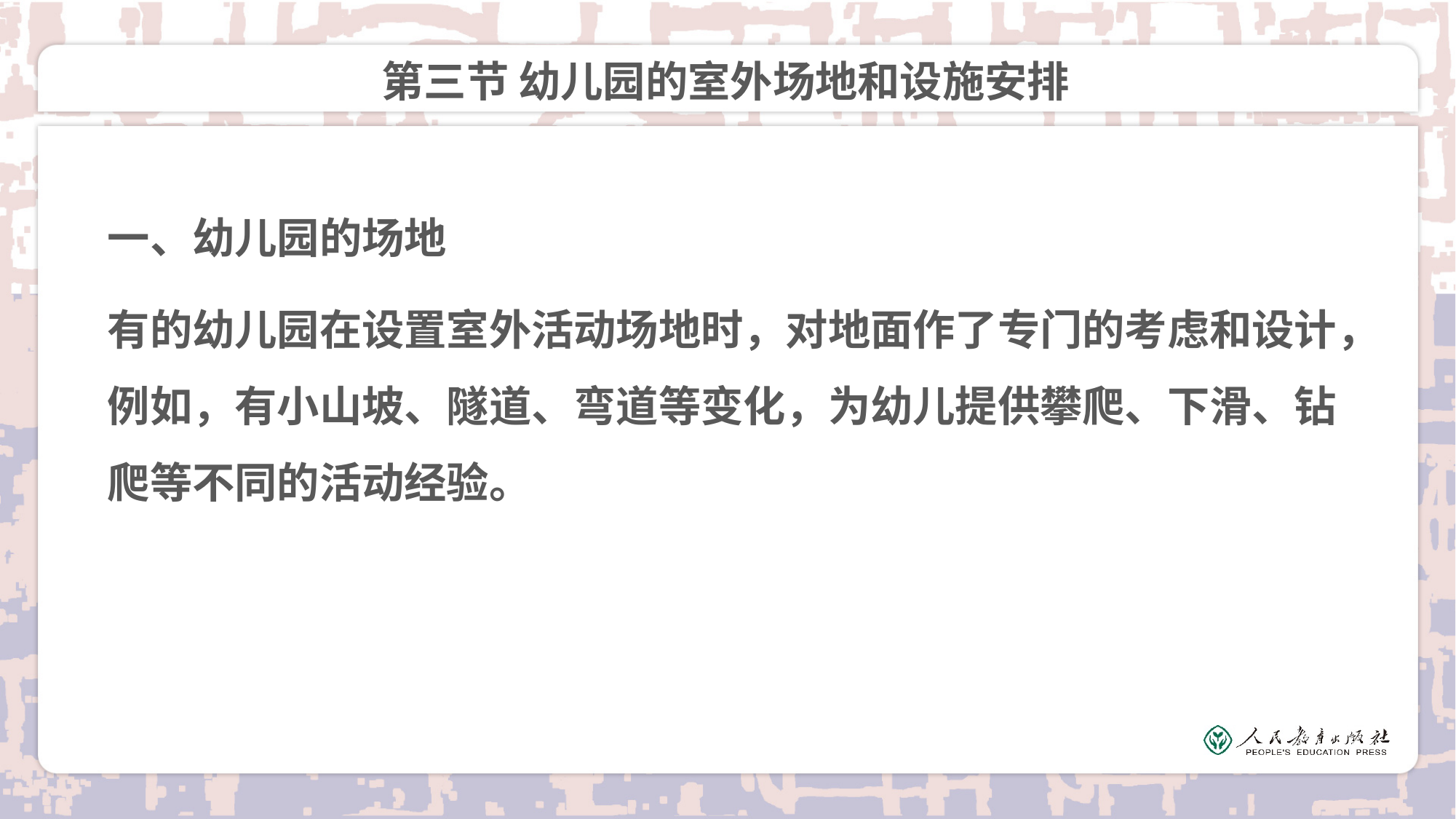

# 第三节 幼儿园的室外场地和设施安排
一、幼儿园的场地
有的幼儿园在设置室外活动场地时，对地面作了专门的考虑和设计，例如，有小山坡、隧道、弯道等变化，为幼儿提供攀爬、下滑、钻爬等不同的活动经验。